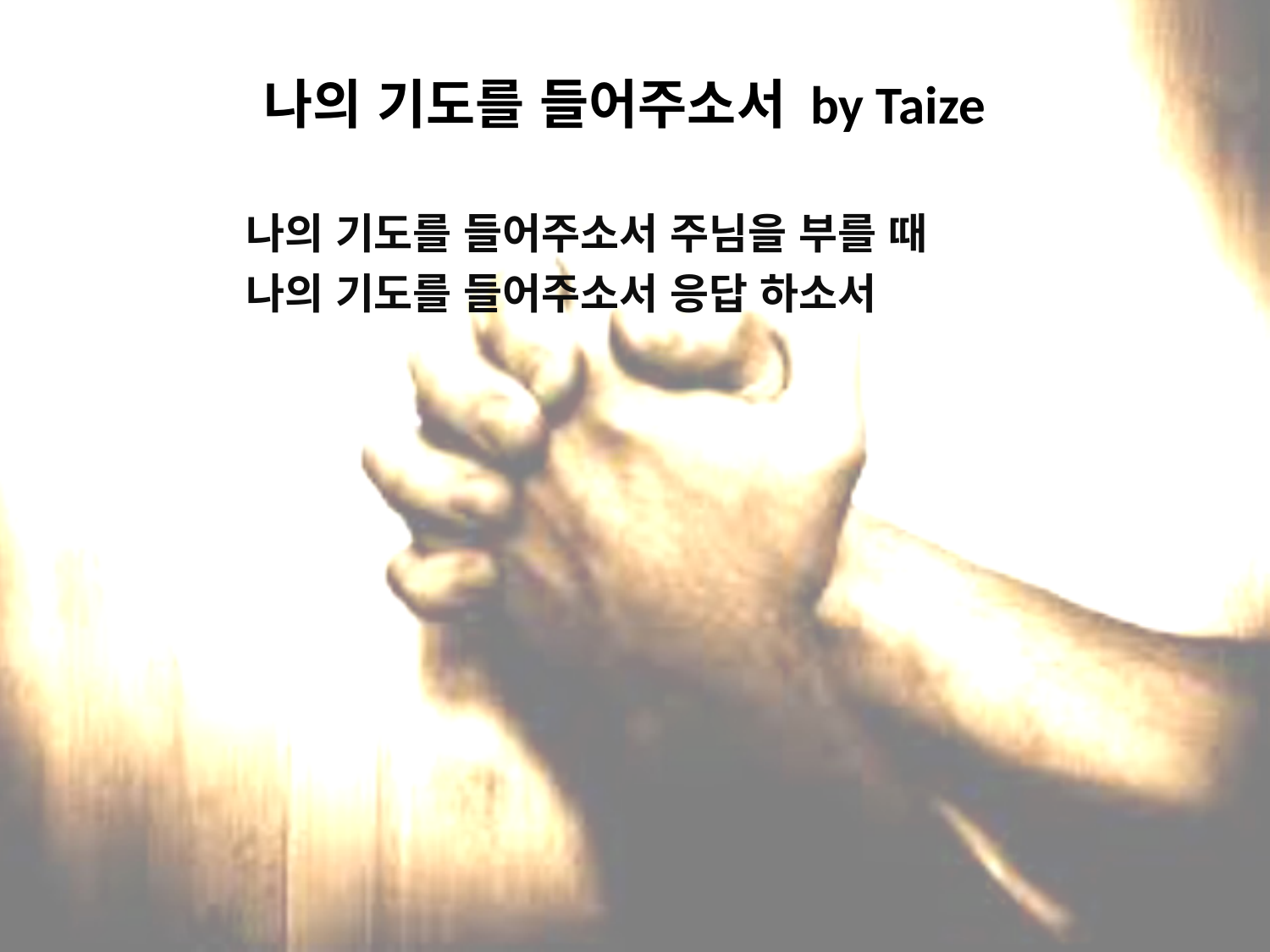

# 나의 기도를 들어주소서 by Taize
나의 기도를 들어주소서 주님을 부를 때
나의 기도를 들어주소서 응답 하소서